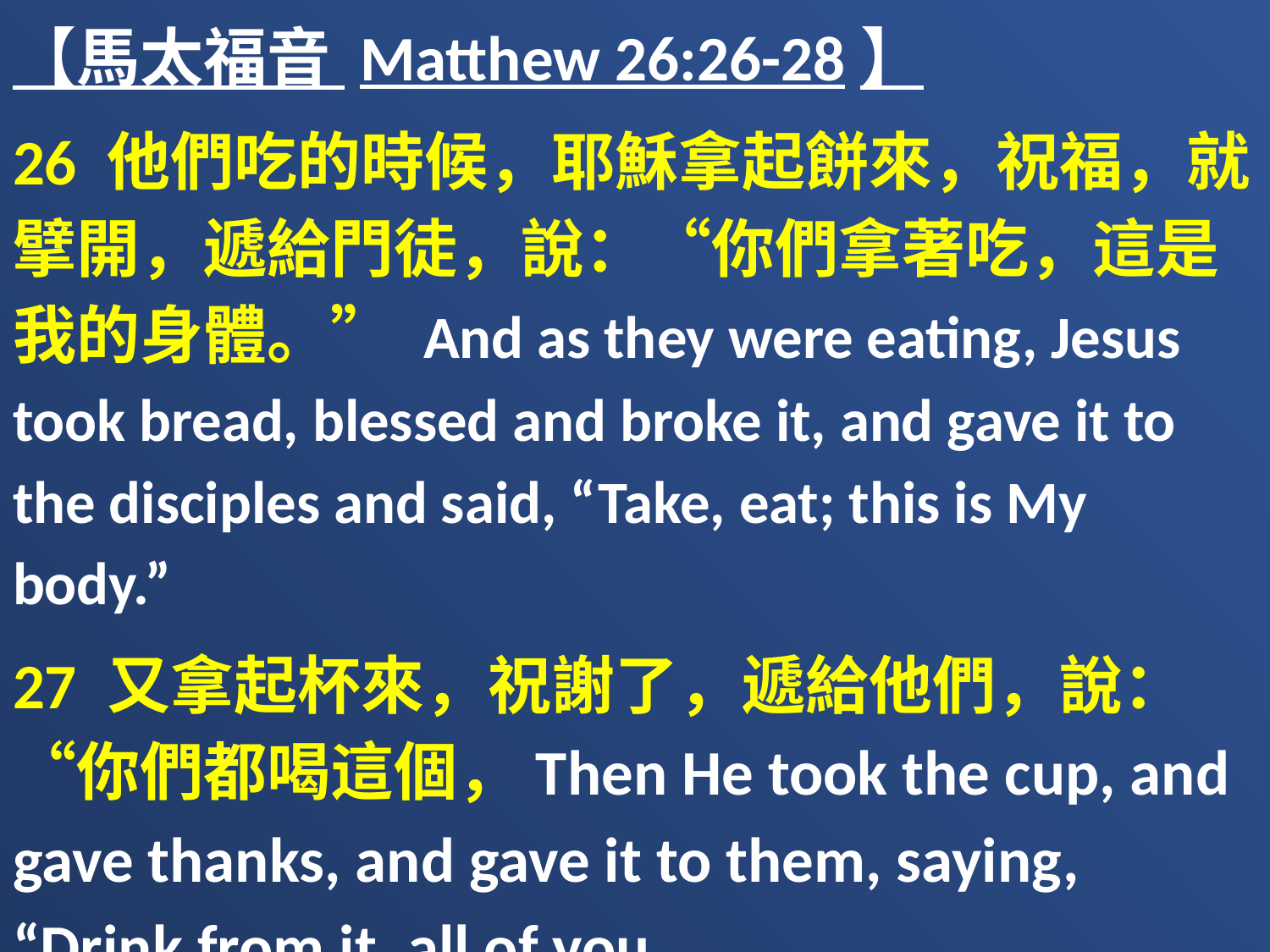

【馬太福音 Matthew 26:26-28】
26 他們吃的時候，耶穌拿起餅來，祝福，就擘開，遞給門徒，說：“你們拿著吃，這是我的身體。” And as they were eating, Jesus took bread, blessed and broke it, and gave it to the disciples and said, “Take, eat; this is My body.”
27 又拿起杯來，祝謝了，遞給他們，說：“你們都喝這個，Then He took the cup, and gave thanks, and gave it to them, saying, “Drink from it, all of you.